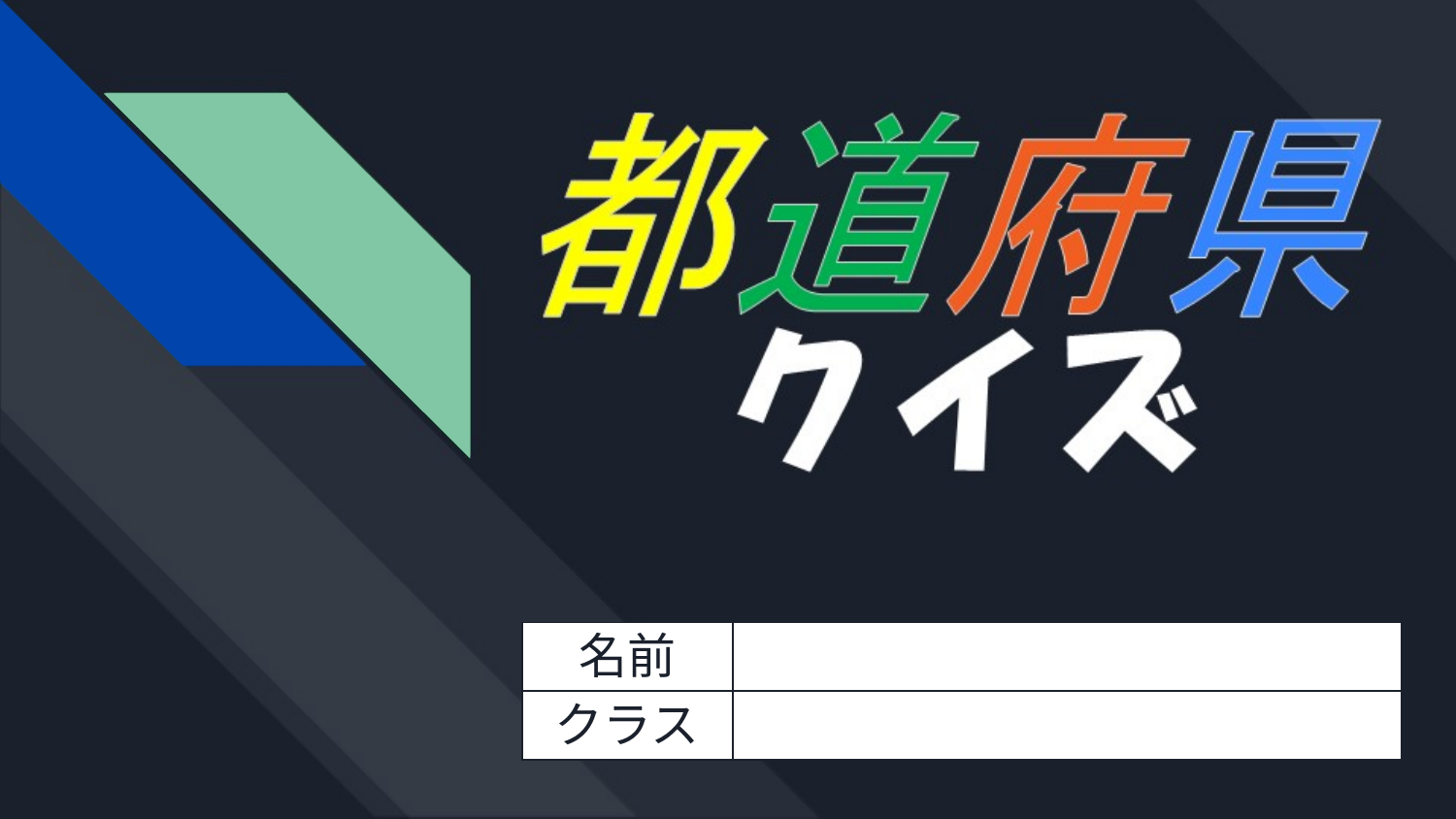

| 名前 |  |
| --- | --- |
| クラス |  |